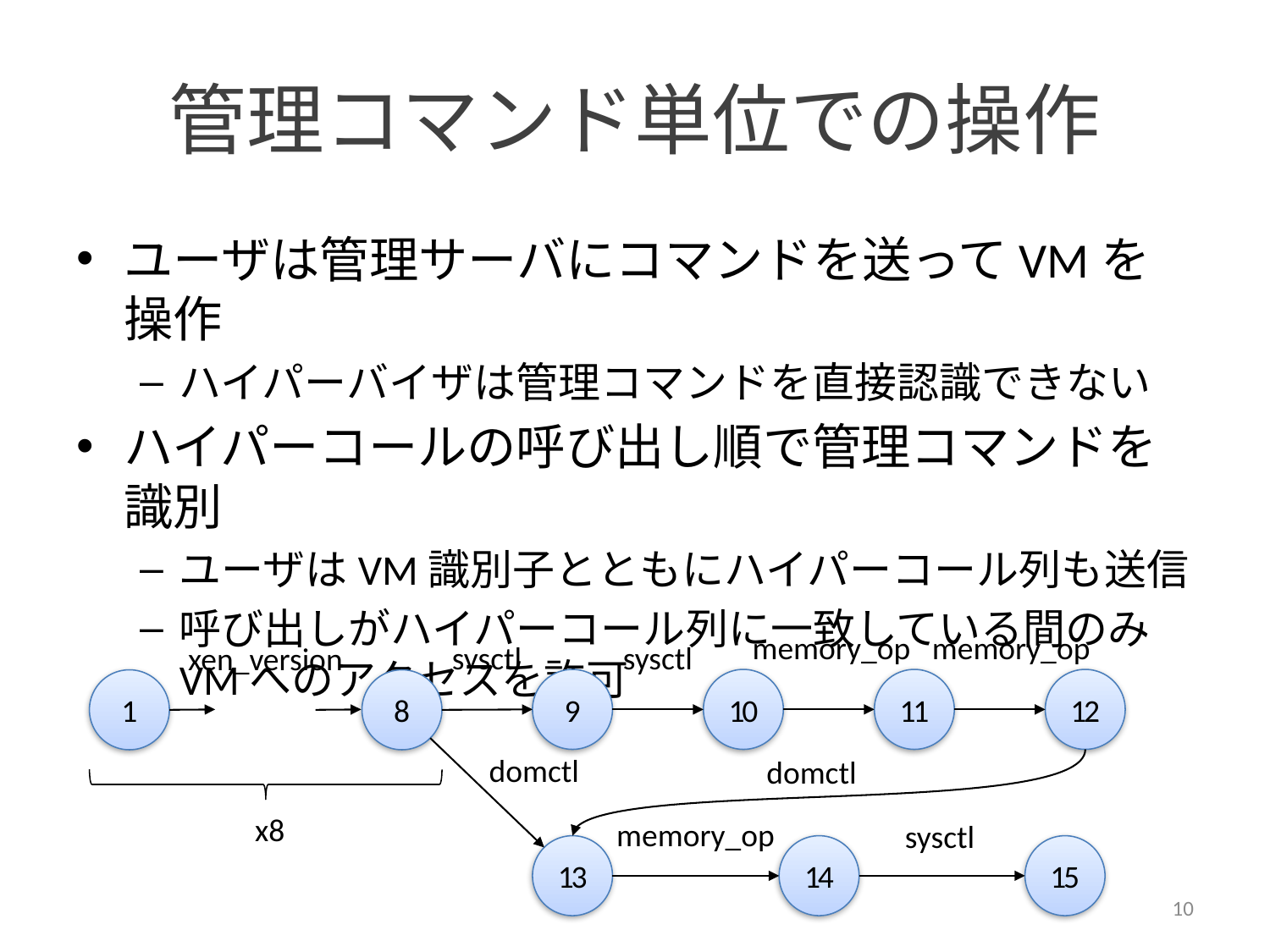

# 管理コマンド単位での操作
ユーザは管理サーバにコマンドを送ってVMを操作
ハイパーバイザは管理コマンドを直接認識できない
ハイパーコールの呼び出し順で管理コマンドを識別
ユーザはVM識別子とともにハイパーコール列も送信
呼び出しがハイパーコール列に一致している間のみVMへのアクセスを許可

memory_op
memory_op
sysctl
sysctl
xen_version
9
10
11
12
1
8
domctl
domctl
x8
memory_op
sysctl
13
14
15
10